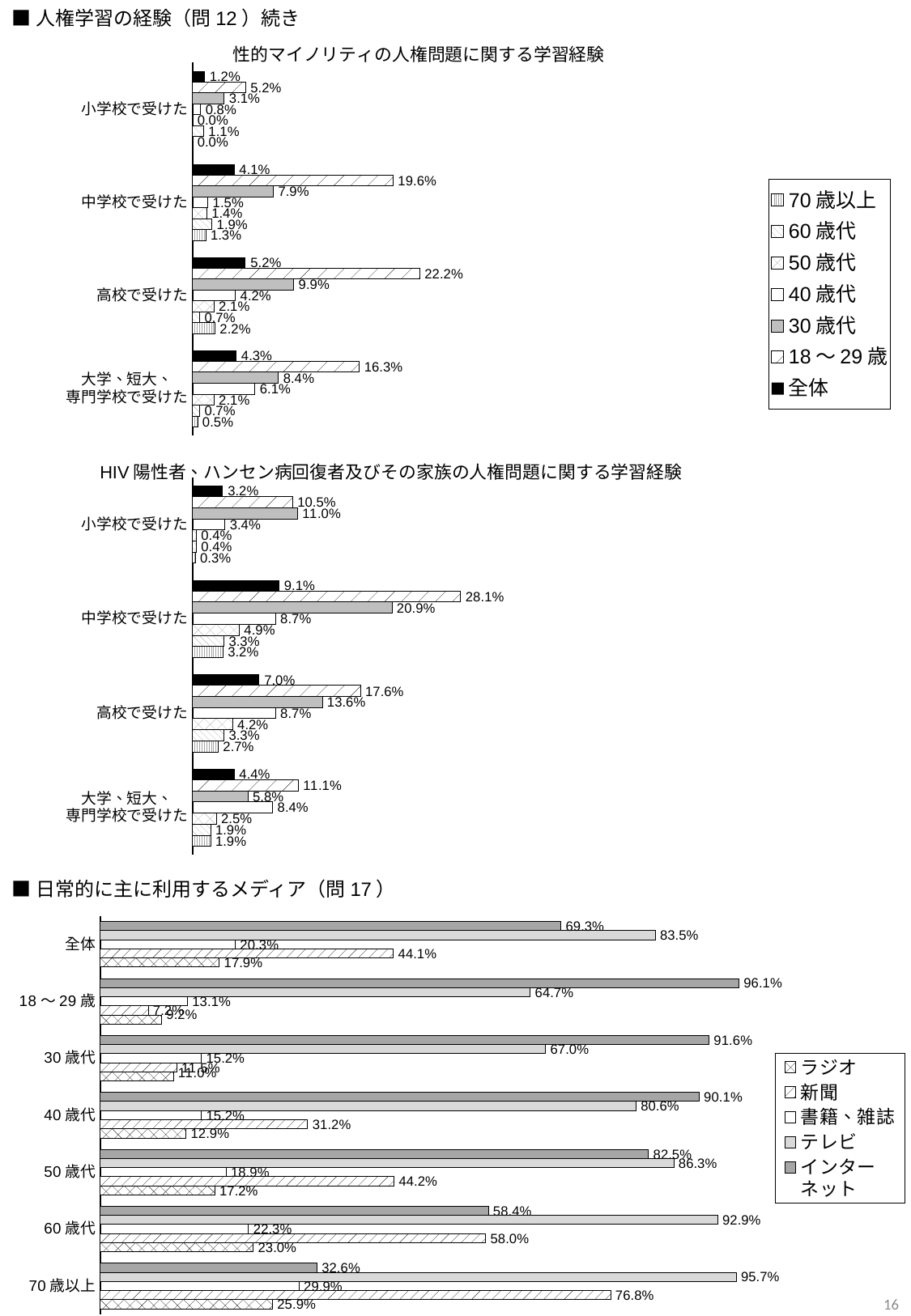

■人権学習の経験（問12）続き

### Chart: 性的マイノリティの人権問題に関する学習経験

| Category | 全体 | 18～29歳 | 30歳代 | 40歳代 | 50歳代 | 60歳代 | 70歳以上 |
|---|---|---|---|---|---|---|---|
| 小学校で受けた | 0.012 | 0.052 | 0.031 | 0.008 | 0.0 | 0.011 | 0.0 |
| 中学校で受けた | 0.041 | 0.196 | 0.079 | 0.015 | 0.014 | 0.019 | 0.013 |
| 高校で受けた | 0.052 | 0.222 | 0.099 | 0.042 | 0.021 | 0.007 | 0.022 |
| 大学、短大、
専門学校で受けた | 0.043 | 0.163 | 0.084 | 0.061 | 0.021 | 0.007 | 0.005 |

### Chart: HIV陽性者、ハンセン病回復者及びその家族の人権問題に関する学習経験

| Category | 全体 | 18～29歳 | 30歳代 | 40歳代 | 50歳代 | 60歳代 | 70歳以上 |
|---|---|---|---|---|---|---|---|
| 小学校で受けた | 0.032 | 0.105 | 0.11 | 0.034 | 0.004 | 0.004 | 0.003 |
| 中学校で受けた | 0.091 | 0.281 | 0.209 | 0.087 | 0.049 | 0.033 | 0.032 |
| 高校で受けた | 0.07 | 0.176 | 0.136 | 0.087 | 0.042 | 0.033 | 0.027 |
| 大学、短大、
専門学校で受けた | 0.044 | 0.111 | 0.058 | 0.084 | 0.025 | 0.019 | 0.019 |
■日常的に主に利用するメディア（問17）

### Chart

| Category | インターネット | テレビ | 書籍、雑誌 | 新聞 | ラジオ |
|---|---|---|---|---|---|
| 全体 | 0.693 | 0.835 | 0.203 | 0.441 | 0.179 |
| 18～29歳 | 0.961 | 0.647 | 0.131 | 0.072 | 0.092 |
| 30歳代 | 0.916 | 0.67 | 0.152 | 0.115 | 0.11 |
| 40歳代 | 0.901 | 0.806 | 0.152 | 0.312 | 0.129 |
| 50歳代 | 0.825 | 0.863 | 0.189 | 0.442 | 0.172 |
| 60歳代 | 0.584 | 0.929 | 0.223 | 0.58 | 0.23 |
| 70歳以上 | 0.326 | 0.957 | 0.299 | 0.768 | 0.259 |
16